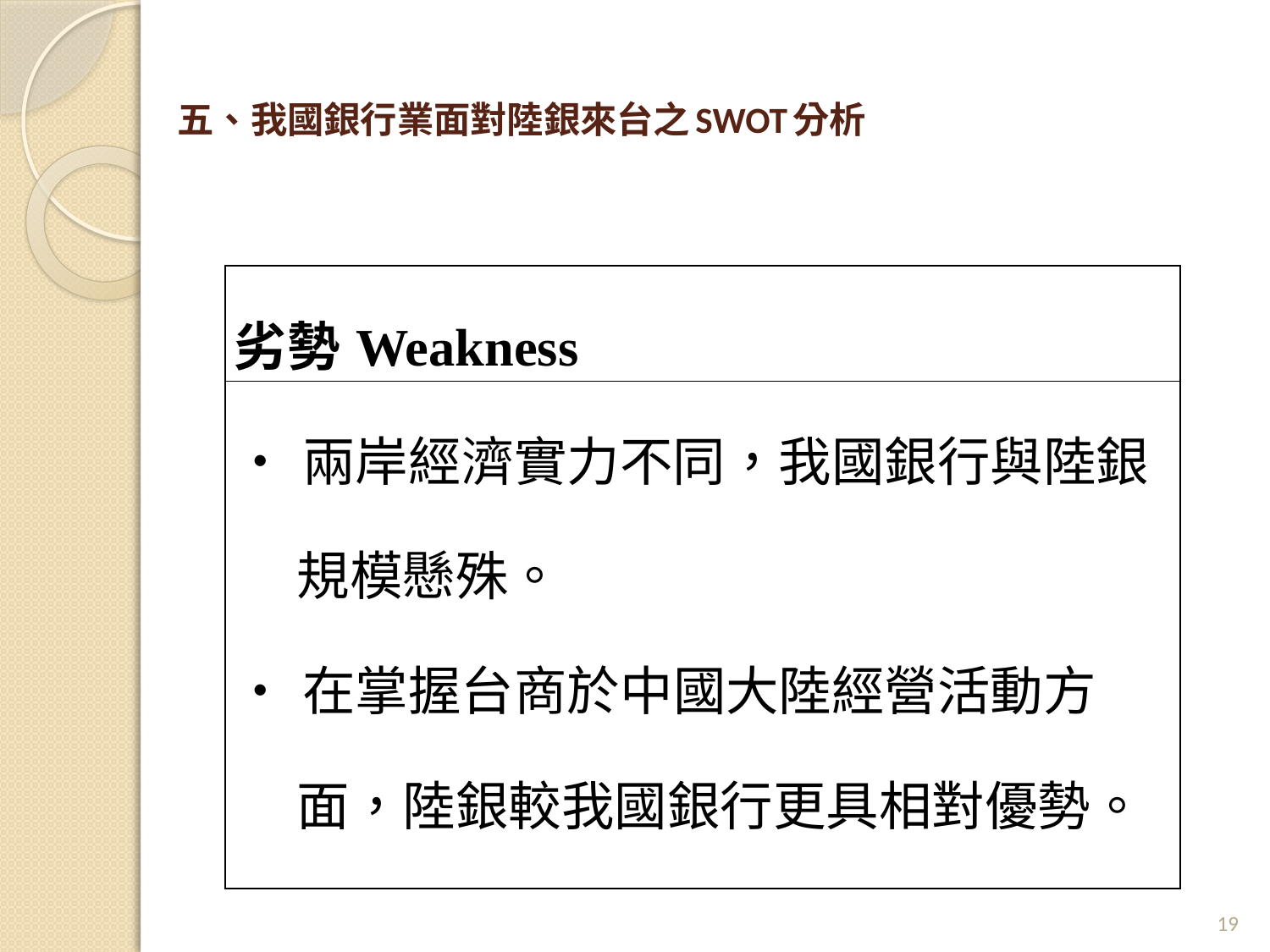

# 五、我國銀行業面對陸銀來台之SWOT分析
| 劣勢Weakness |
| --- |
| ‧兩岸經濟實力不同，我國銀行與陸銀 規模懸殊。 ‧在掌握台商於中國大陸經營活動方 面，陸銀較我國銀行更具相對優勢。 |
19